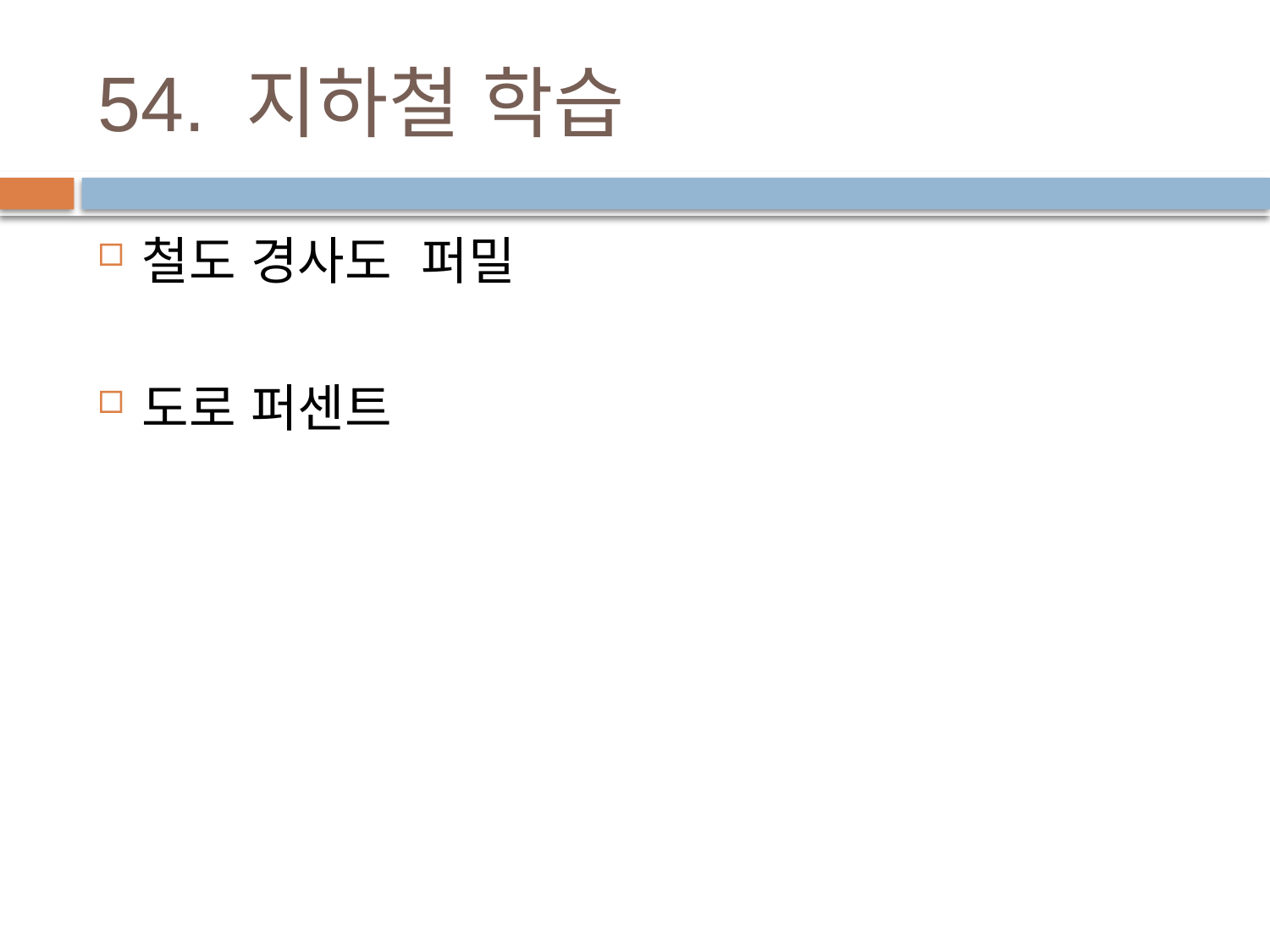

# 54. 지하철 학습
철도 경사도  퍼밀

도로 퍼센트